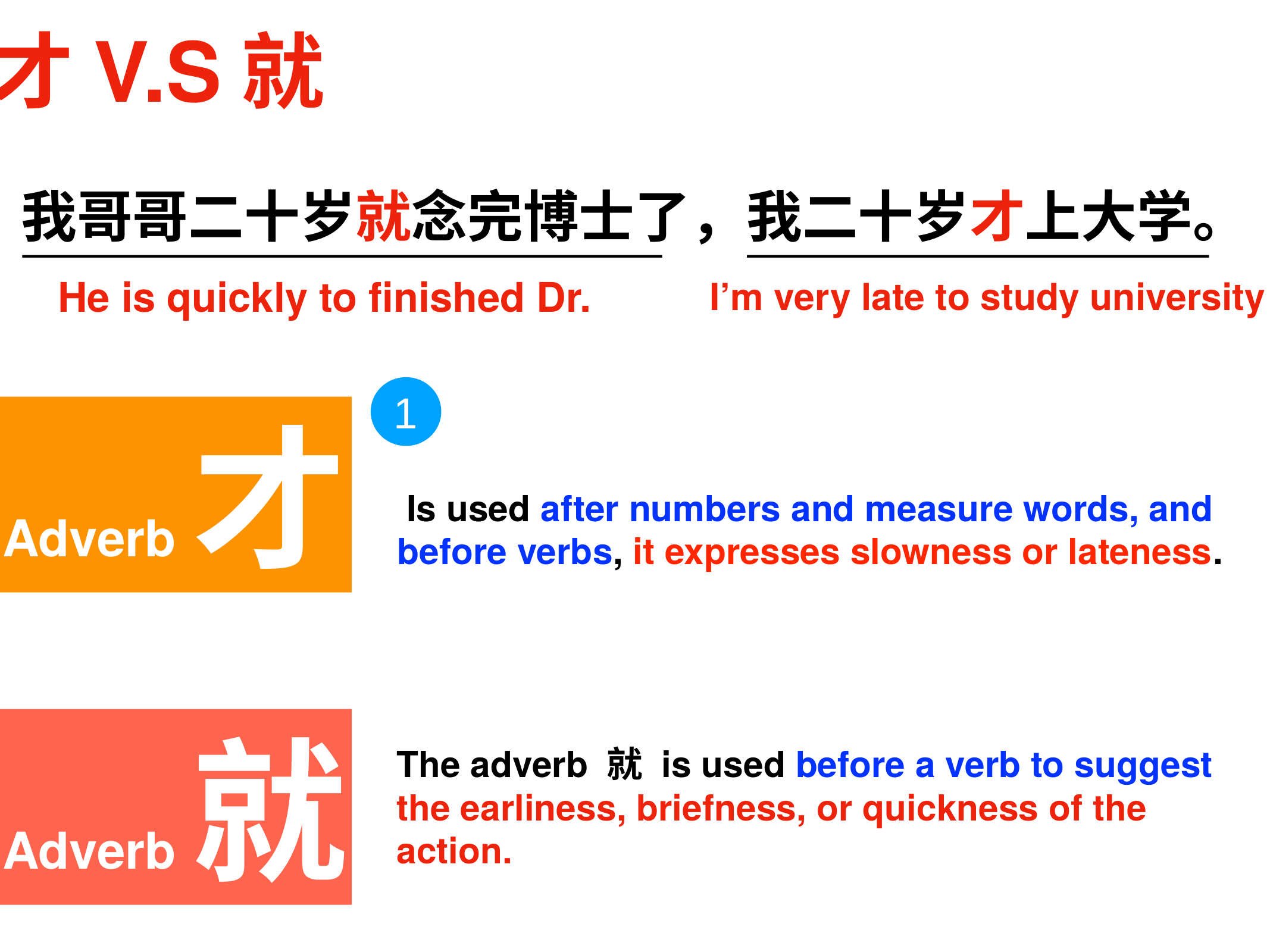

才V.S就
我哥哥二十岁就念完博士了，我二十岁才上大学。

He is quickly to finished Dr.

I’m very late to study university
1
Adverb 才
Is used after numbers and measure words, and before verbs, it expresses slowness or lateness.
Adverb 就
The adverb 就 is used before a verb to suggest the earliness, briefness, or quickness of the action.